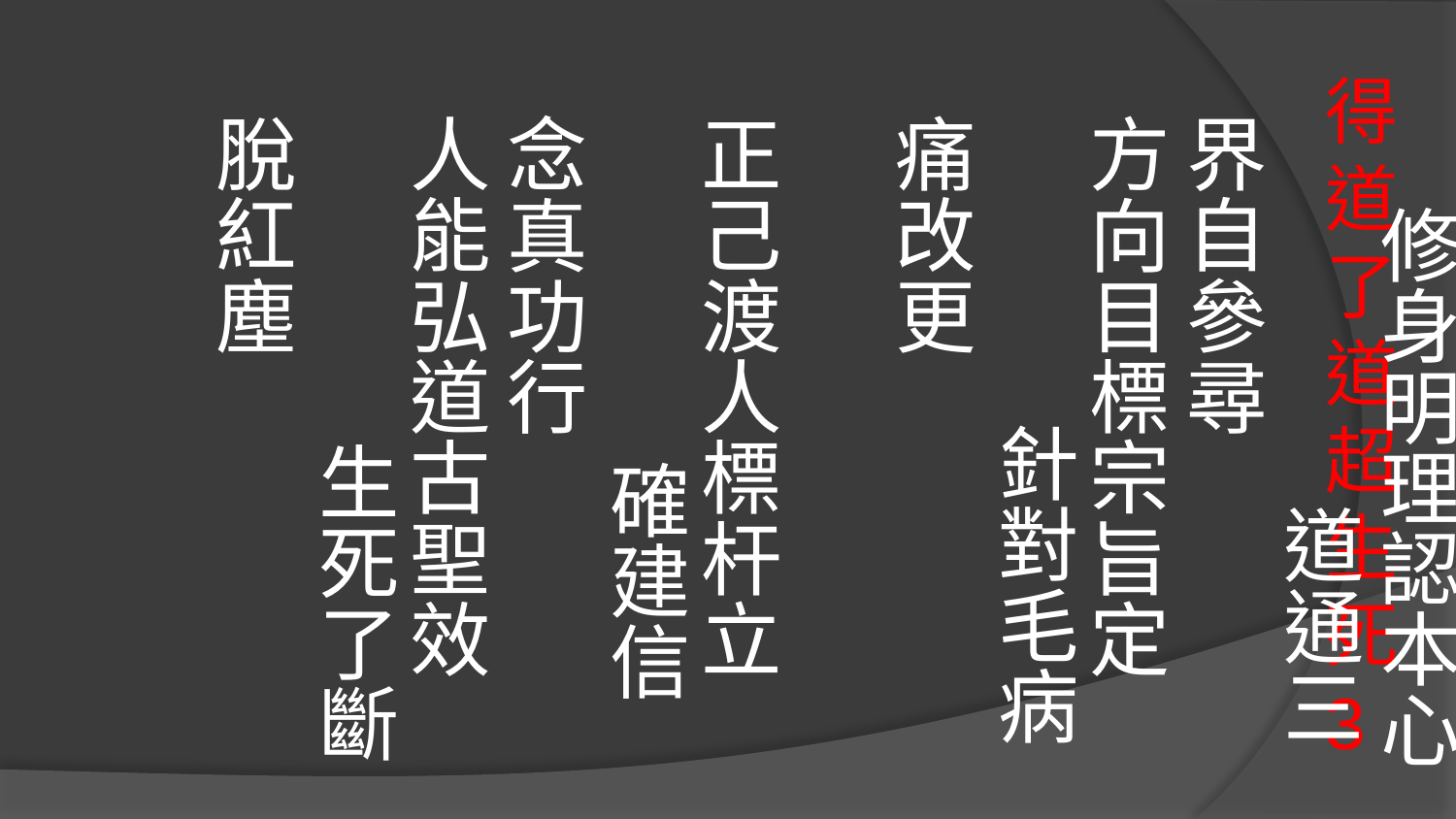

濟公老師慈訓               修身明理認本心　                 道通三界自參尋
方向目標宗旨定　                  針對毛病痛改更
正己渡人標杆立　                    確建信念真功行
人能弘道古聖效　                   生死了斷脫紅塵

# 得道了道超生死3